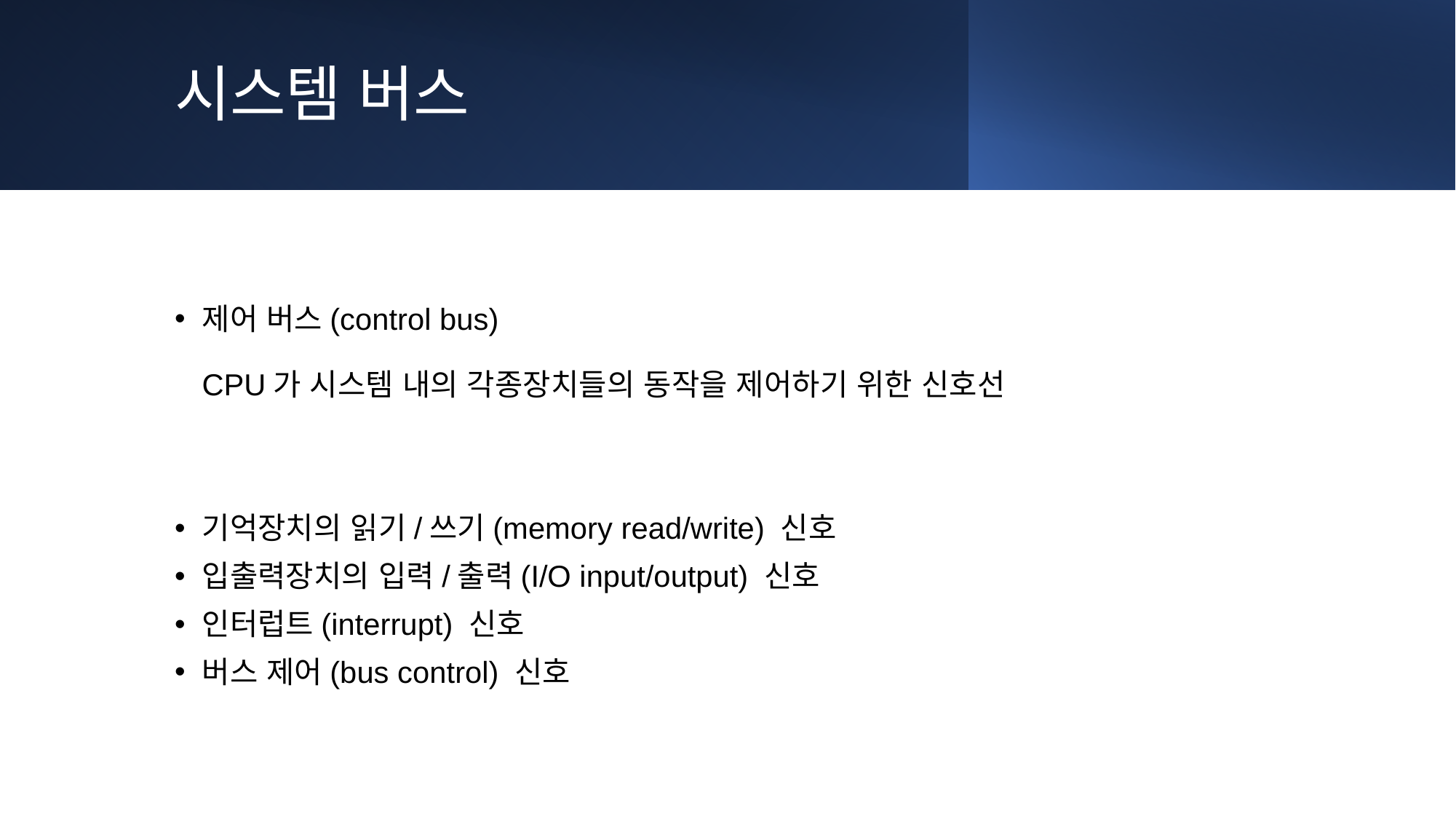

# 시스템 버스
제어 버스(control bus)
CPU가 시스템 내의 각종장치들의 동작을 제어하기 위한 신호선

기억장치의 읽기/쓰기(memory read/write) 신호
입출력장치의 입력/출력(I/O input/output) 신호
인터럽트(interrupt) 신호
버스 제어(bus control) 신호